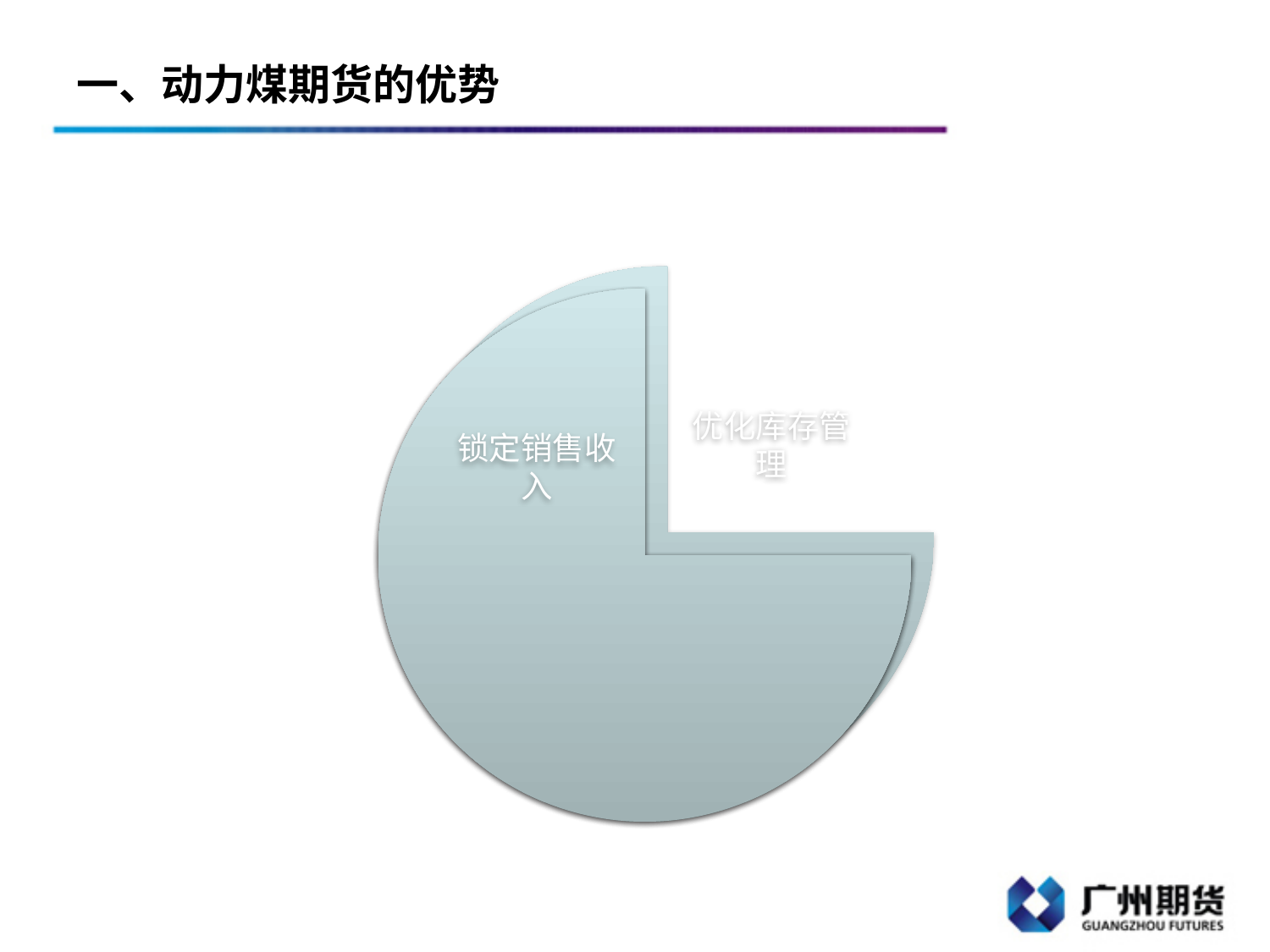

# 一、动力煤期货的优势
优化库存管理
增加销售渠道
锁定销售收入
锁定采购成本